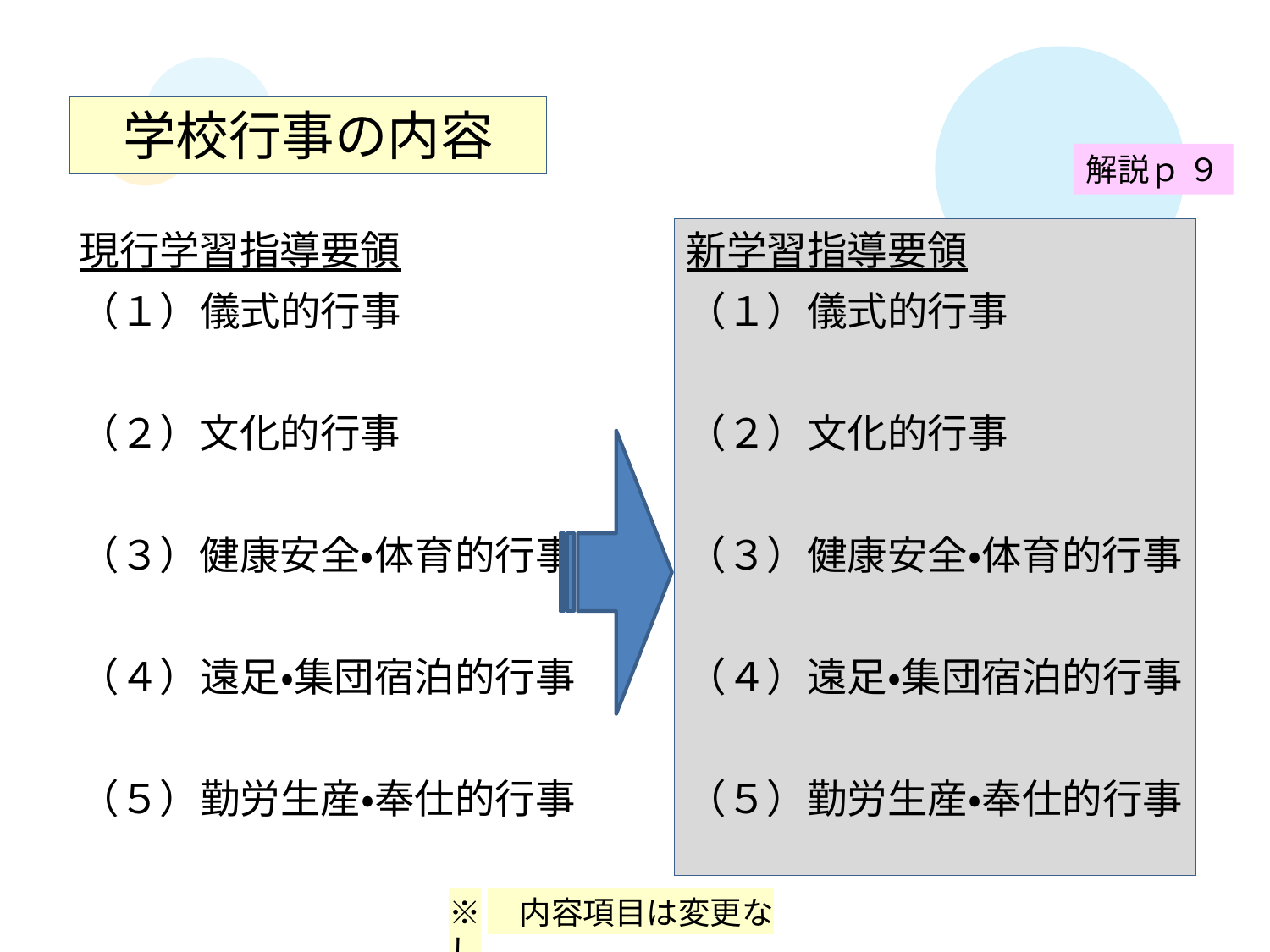

学校行事の内容

現行学習指導要領
（１）儀式的行事

（２）文化的行事

（３）健康安全・体育的行事

（４）遠足・集団宿泊的行事

（５）勤労生産・奉仕的行事
新学習指導要領
（１）儀式的行事

（２）文化的行事

（３）健康安全・体育的行事

（４）遠足・集団宿泊的行事

（５）勤労生産・奉仕的行事

※　内容項目は変更なし
解説ｐ ９